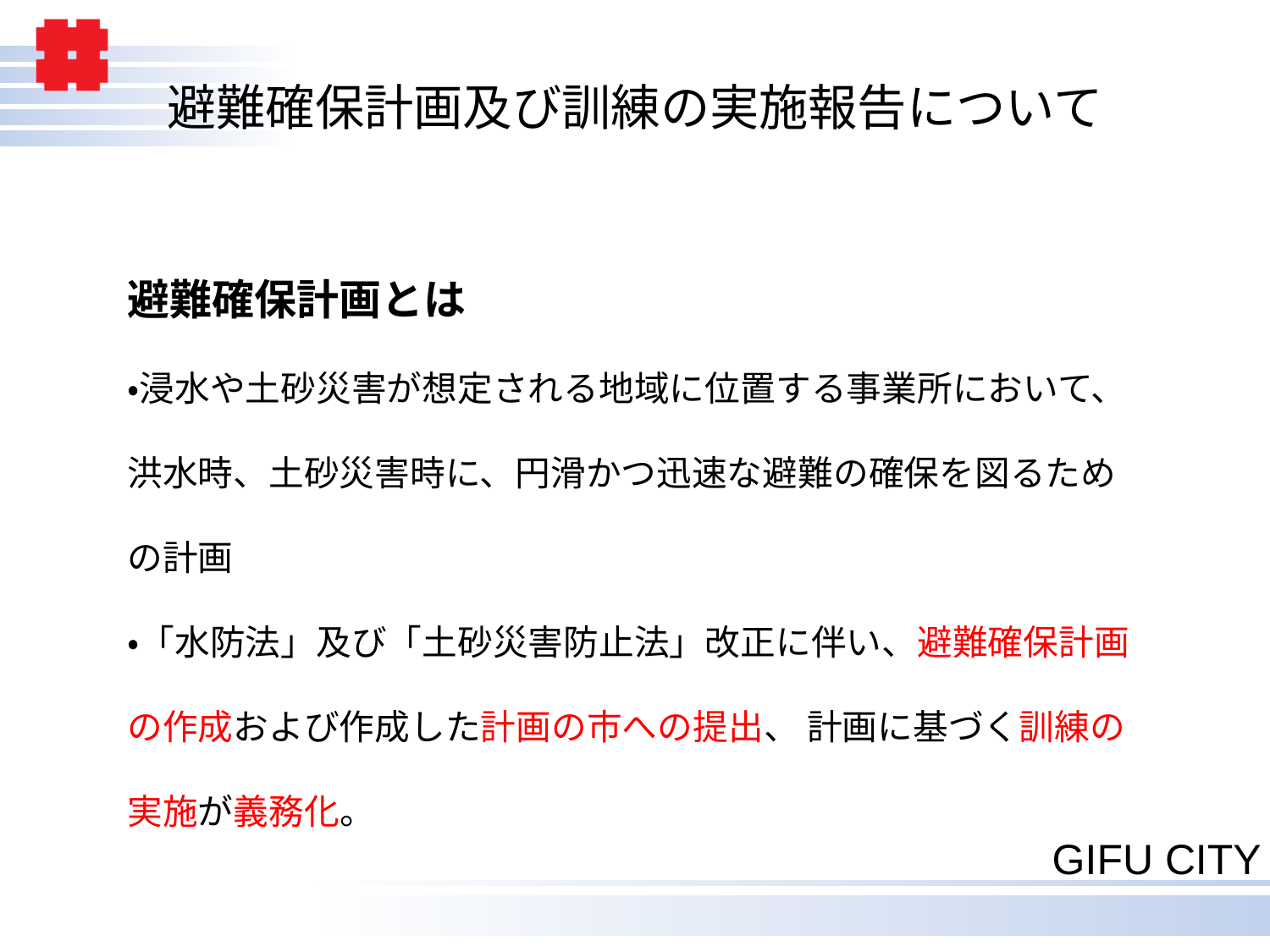

# 避難確保計画及び訓練の実施報告について
避難確保計画とは
・浸水や土砂災害が想定される地域に位置する事業所において、 洪水時、土砂災害時に、円滑かつ迅速な避難の確保を図るための計画
・「水防法」及び「土砂災害防止法」改正に伴い、避難確保計画の作成および作成した計画の市への提出、 計画に基づく訓練の実施が義務化。